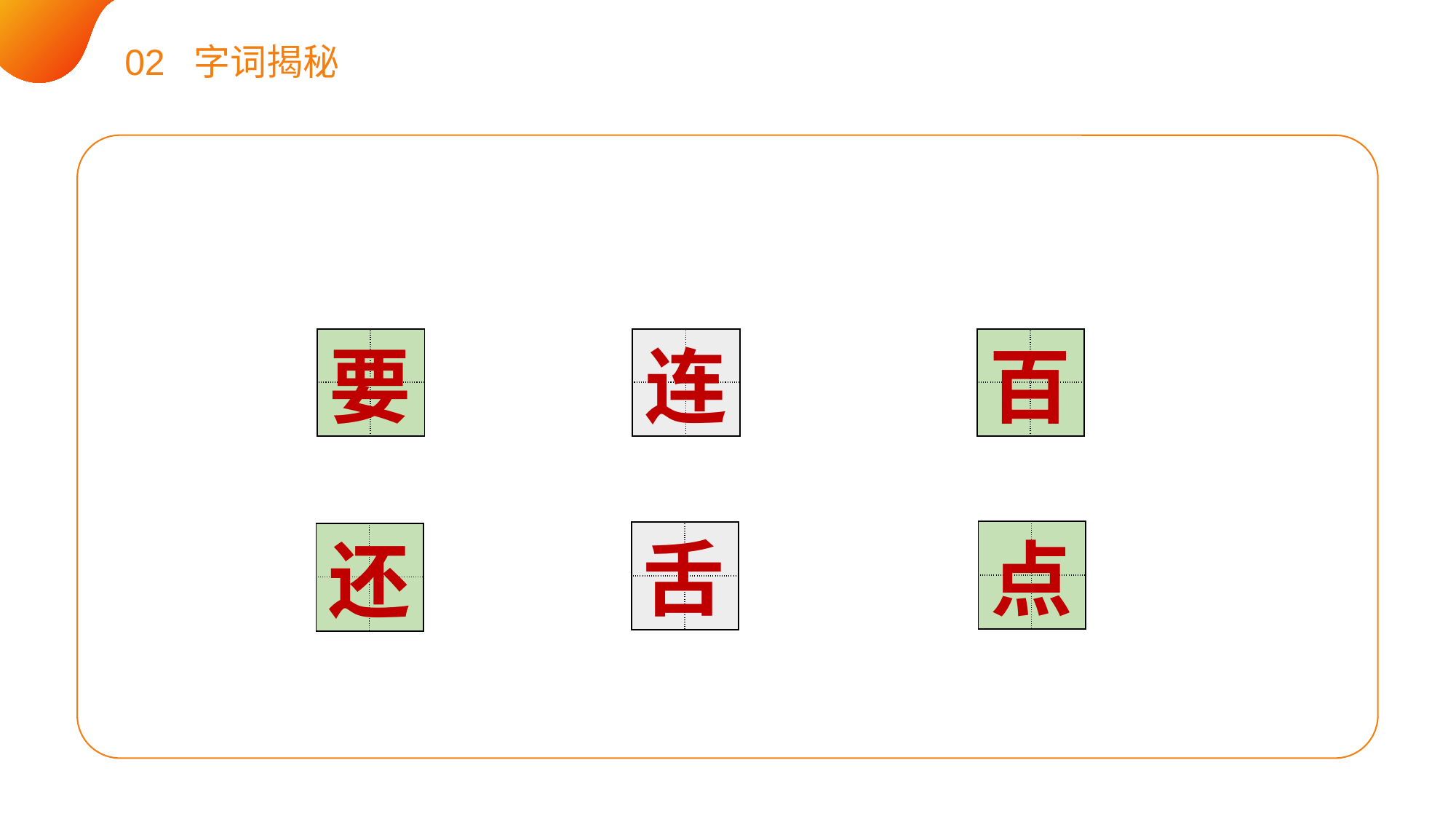

02  字词揭秘
|  |  |
| --- | --- |
|  |  |
|  |  |
| --- | --- |
|  |  |
|  |  |
| --- | --- |
|  |  |
连
百
要
|  |  |
| --- | --- |
|  |  |
舌
|  |  |
| --- | --- |
|  |  |
点
|  |  |
| --- | --- |
|  |  |
还